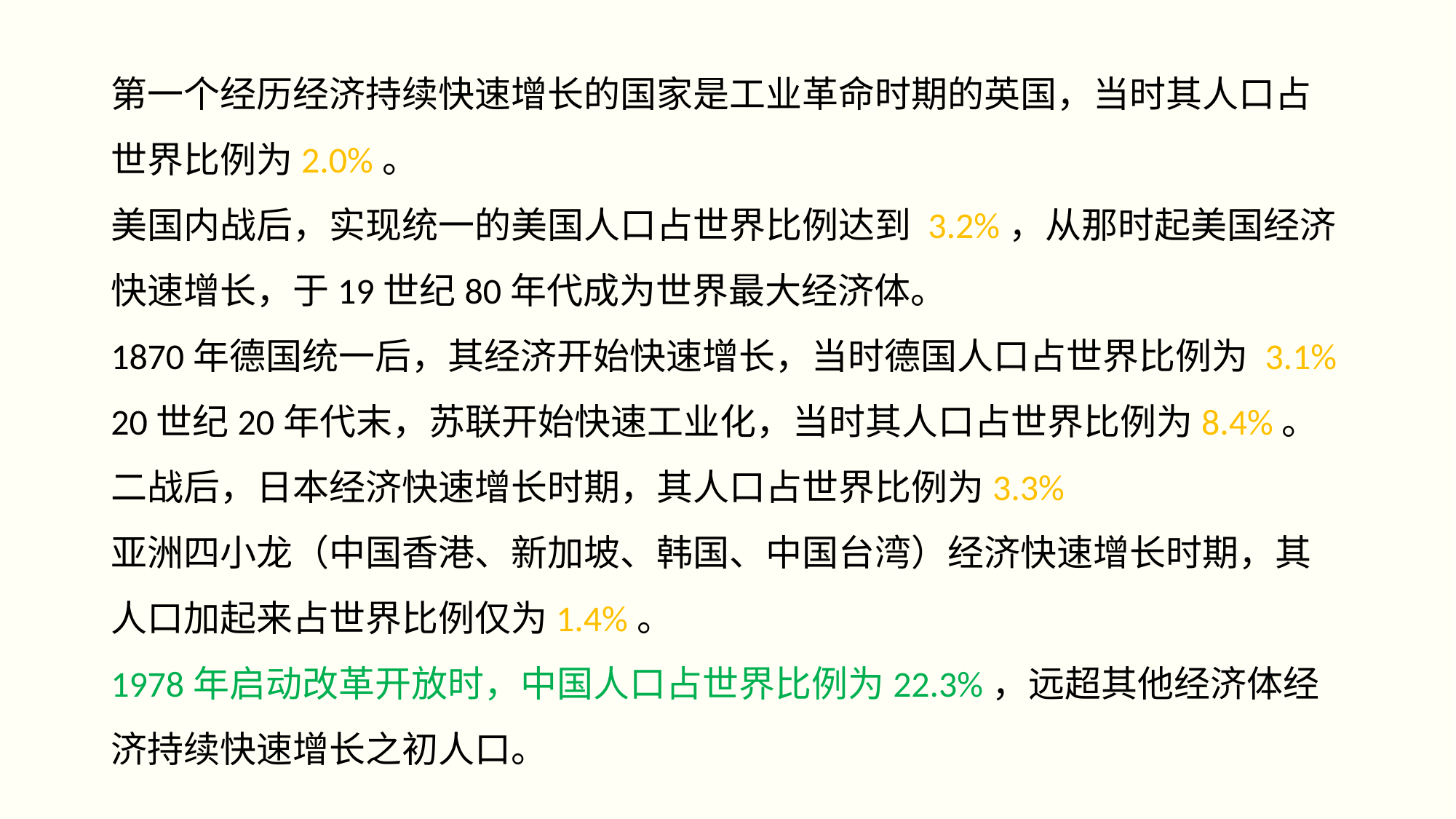

# 第一个经历经济持续快速增长的国家是工业革命时期的英国，当时其人口占世界比例为2.0%。 美国内战后，实现统一的美国人口占世界比例达到 3.2%，从那时起美国经济快速增长，于19世纪80年代成为世界最大经济体。 1870年德国统一后，其经济开始快速增长，当时德国人口占世界比例为 3.1% 20世纪20年代末，苏联开始快速工业化，当时其人口占世界比例为8.4%。 二战后，日本经济快速增长时期，其人口占世界比例为3.3% 亚洲四小龙（中国香港、新加坡、韩国、中国台湾）经济快速增长时期，其人口加起来占世界比例仅为1.4%。 1978年启动改革开放时，中国人口占世界比例为22.3%，远超其他经济体经济持续快速增长之初人口。